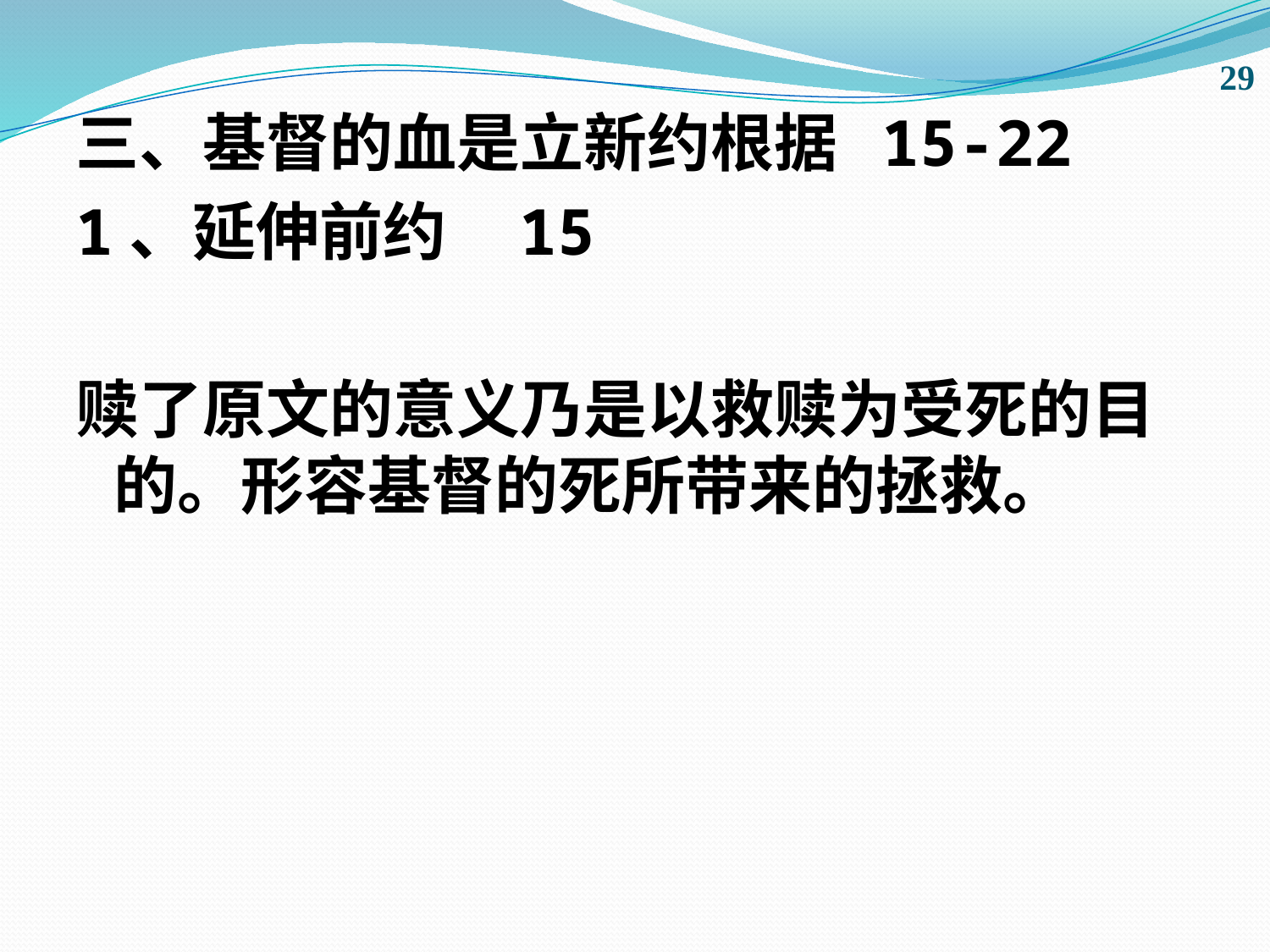

29
三、基督的血是立新约根据  15-22
1、延伸前约    15

赎了原文的意义乃是以救赎为受死的目的。形容基督的死所带来的拯救。